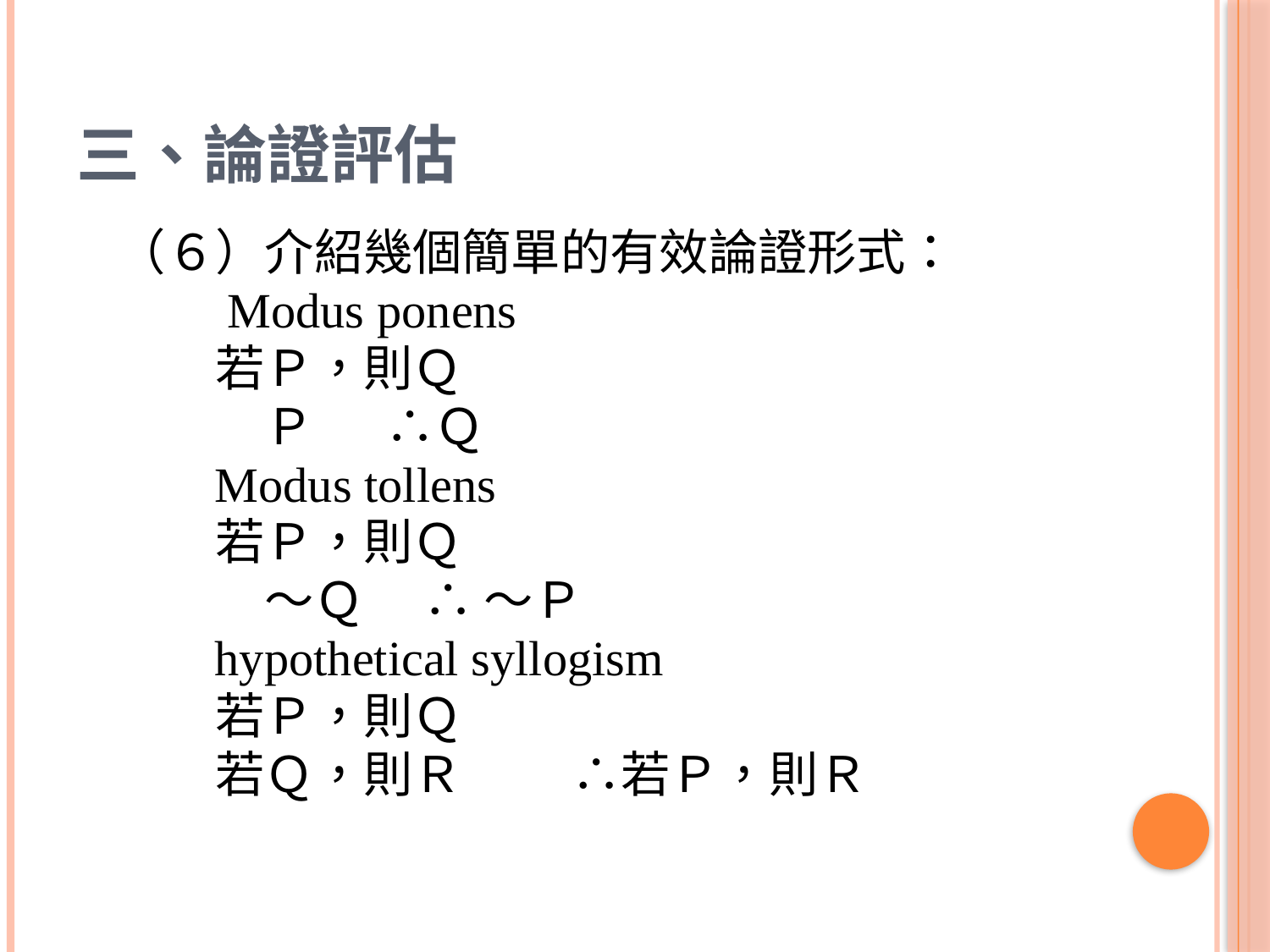

# 三、論證評估
　（６）介紹幾個簡單的有效論證形式：
　　　Modus ponens
　　　若Ｐ，則Ｑ
　　　　Ｐ 　 ∴Ｑ
            Modus tollens
　　　若Ｐ，則Ｑ
　　　　～Ｑ　 ∴ ～Ｐ
            hypothetical syllogism
　　　若Ｐ，則Ｑ
　　　若Ｑ，則Ｒ　　 ∴若Ｐ，則Ｒ